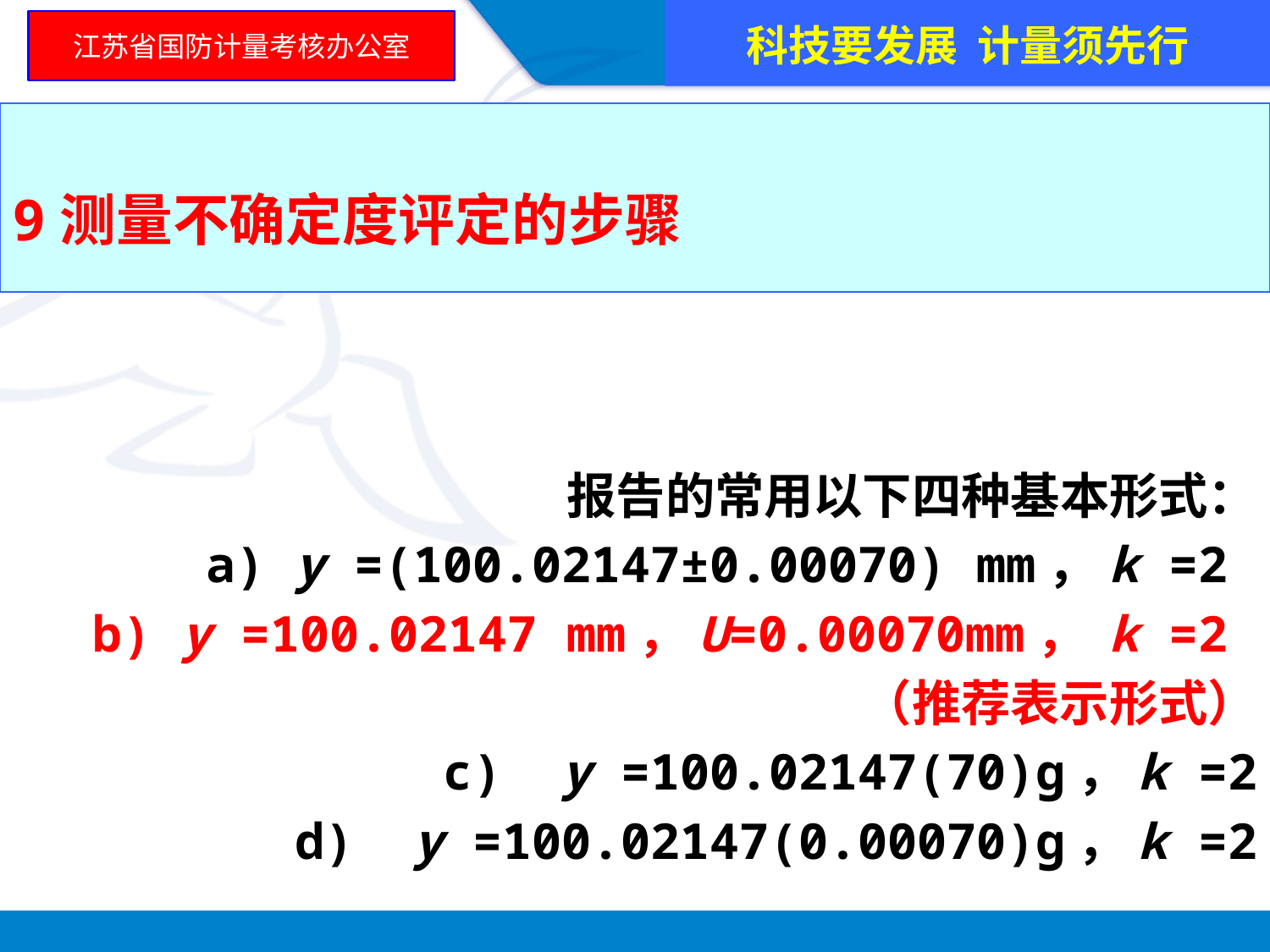

科技要发展  计量须先行
江苏省国防计量考核办公室
9测量不确定度评定的步骤

报告的常用以下四种基本形式：
a) y =(100.02147±0.00070) mm，k =2
b) y =100.02147 mm，U=0.00070mm， k =2
  （推荐表示形式）
c)  y =100.02147(70)g，k =2
d)  y =100.02147(0.00070)g，k =2